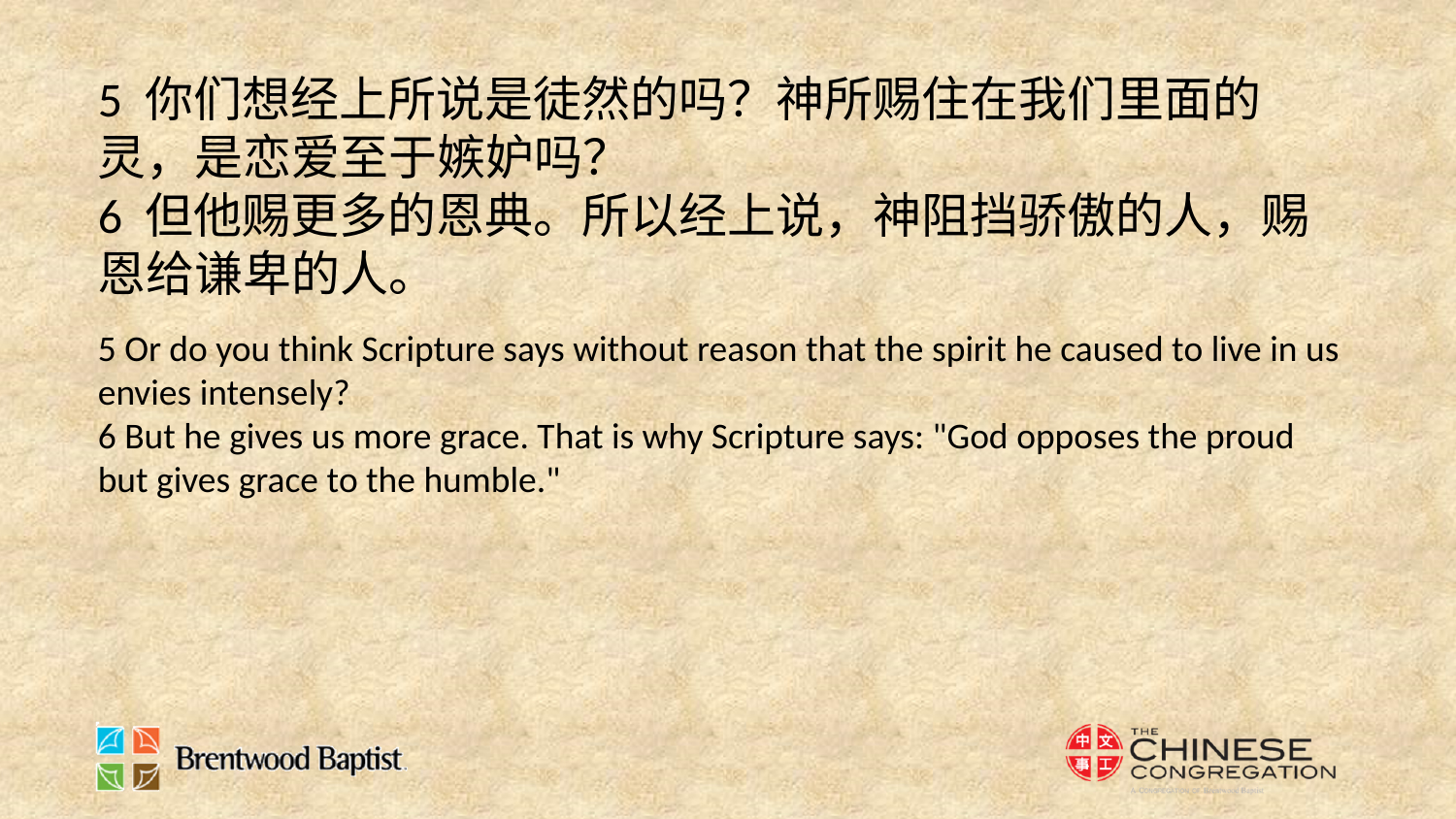

5 你们想经上所说是徒然的吗？神所赐住在我们里面的灵，是恋爱至于嫉妒吗？
6 但他赐更多的恩典。所以经上说，神阻挡骄傲的人，赐恩给谦卑的人。

5 Or do you think Scripture says without reason that the spirit he caused to live in us envies intensely?
6 But he gives us more grace. That is why Scripture says: "God opposes the proud but gives grace to the humble."